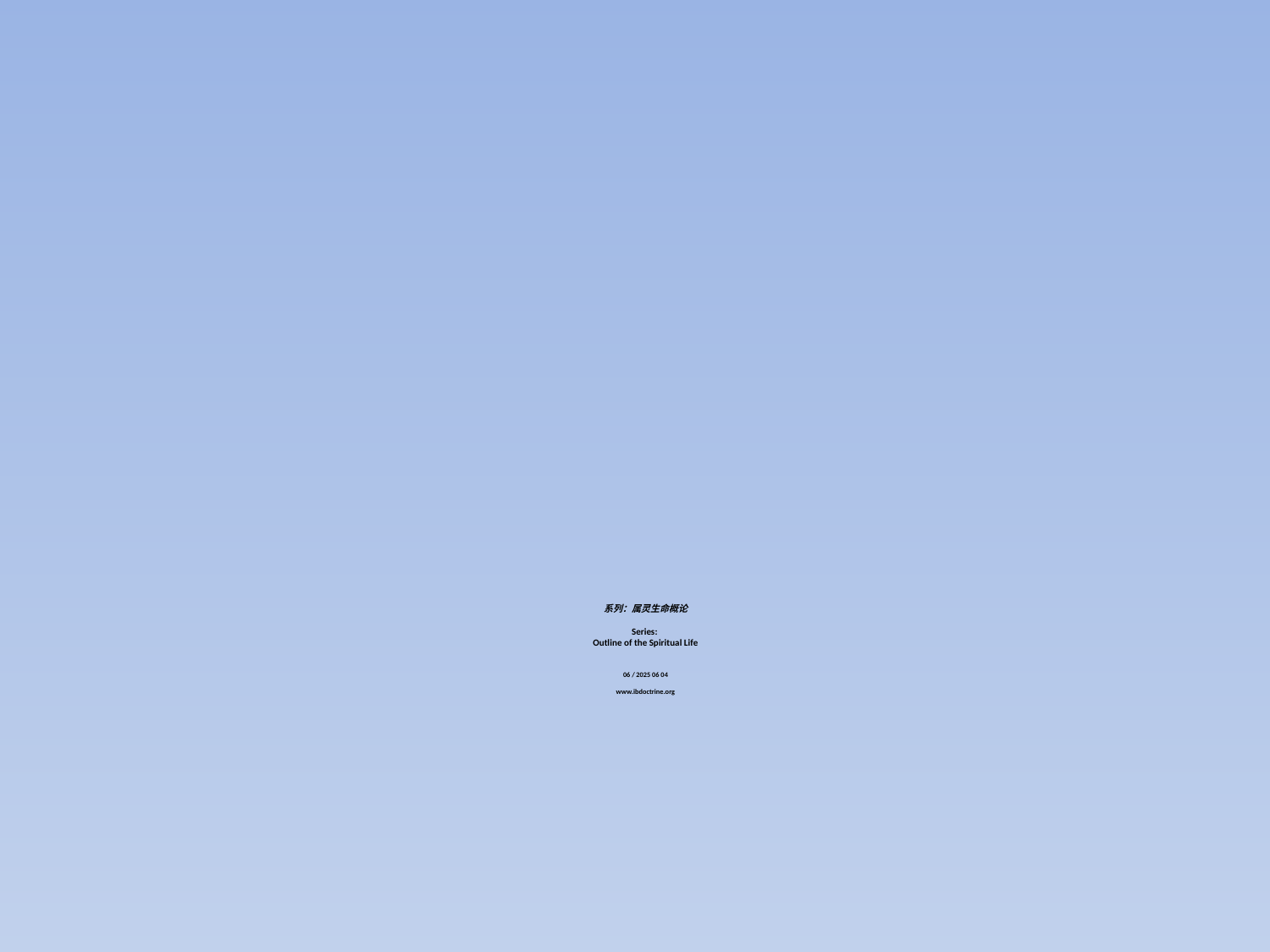

# 系列：属灵生命概论 Series: Outline of the Spiritual Life 06 / 2025 06 04 www.ibdoctrine.org